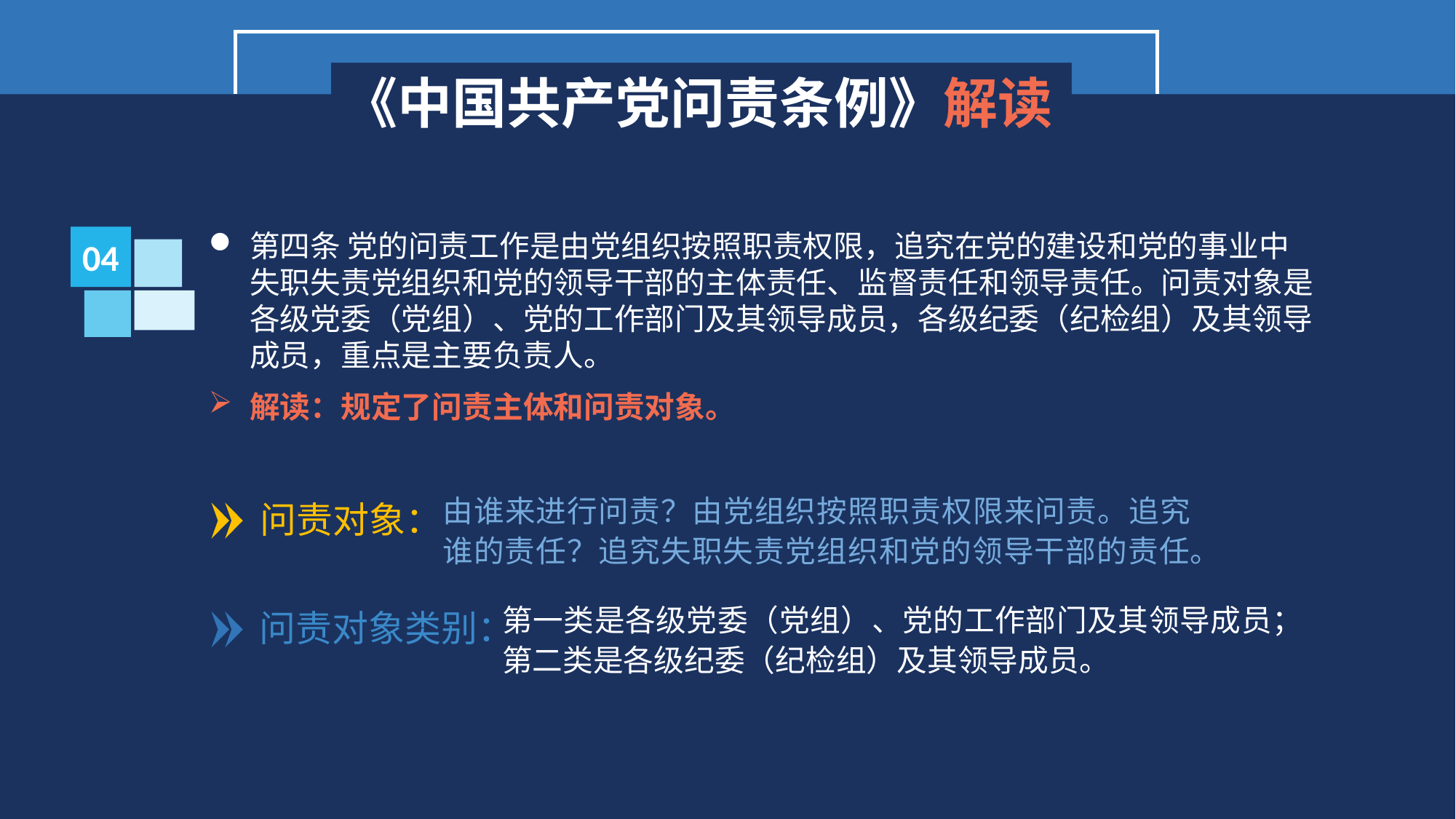

《中国共产党问责条例》解读
第四条 党的问责工作是由党组织按照职责权限，追究在党的建设和党的事业中失职失责党组织和党的领导干部的主体责任、监督责任和领导责任。问责对象是各级党委（党组）、党的工作部门及其领导成员，各级纪委（纪检组）及其领导成员，重点是主要负责人。
解读：规定了问责主体和问责对象。
04

问责对象：
由谁来进行问责？由党组织按照职责权限来问责。追究谁的责任？追究失职失责党组织和党的领导干部的责任。

问责对象类别：
第一类是各级党委（党组）、党的工作部门及其领导成员；
第二类是各级纪委（纪检组）及其领导成员。